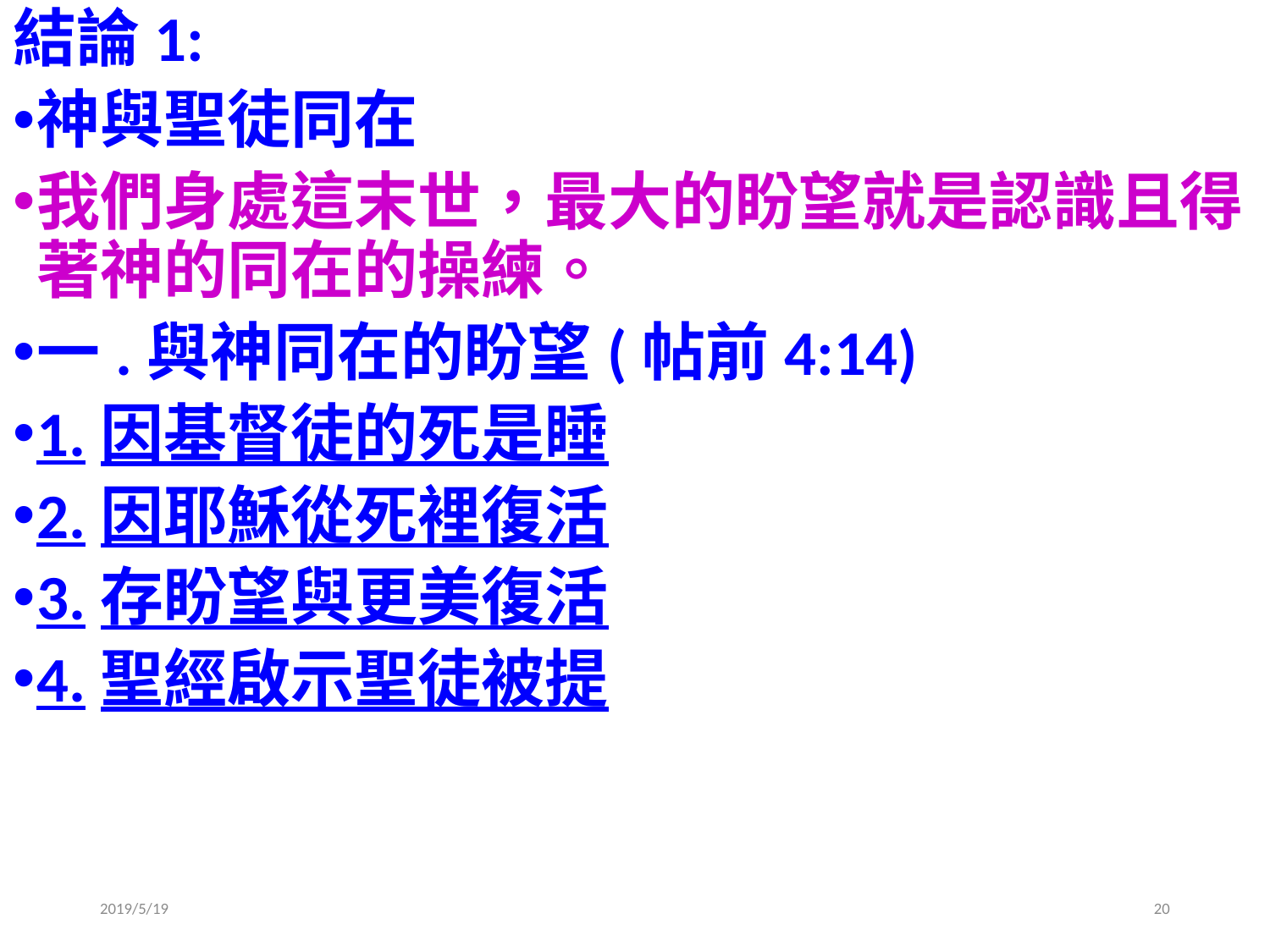

結論1:
神與聖徒同在
我們身處這末世，最大的盼望就是認識且得著神的同在的操練。
一.與神同在的盼望(帖前4:14)
1.因基督徒的死是睡
2.因耶穌從死裡復活
3.存盼望與更美復活
4.聖經啟示聖徒被提

2019/5/19
20